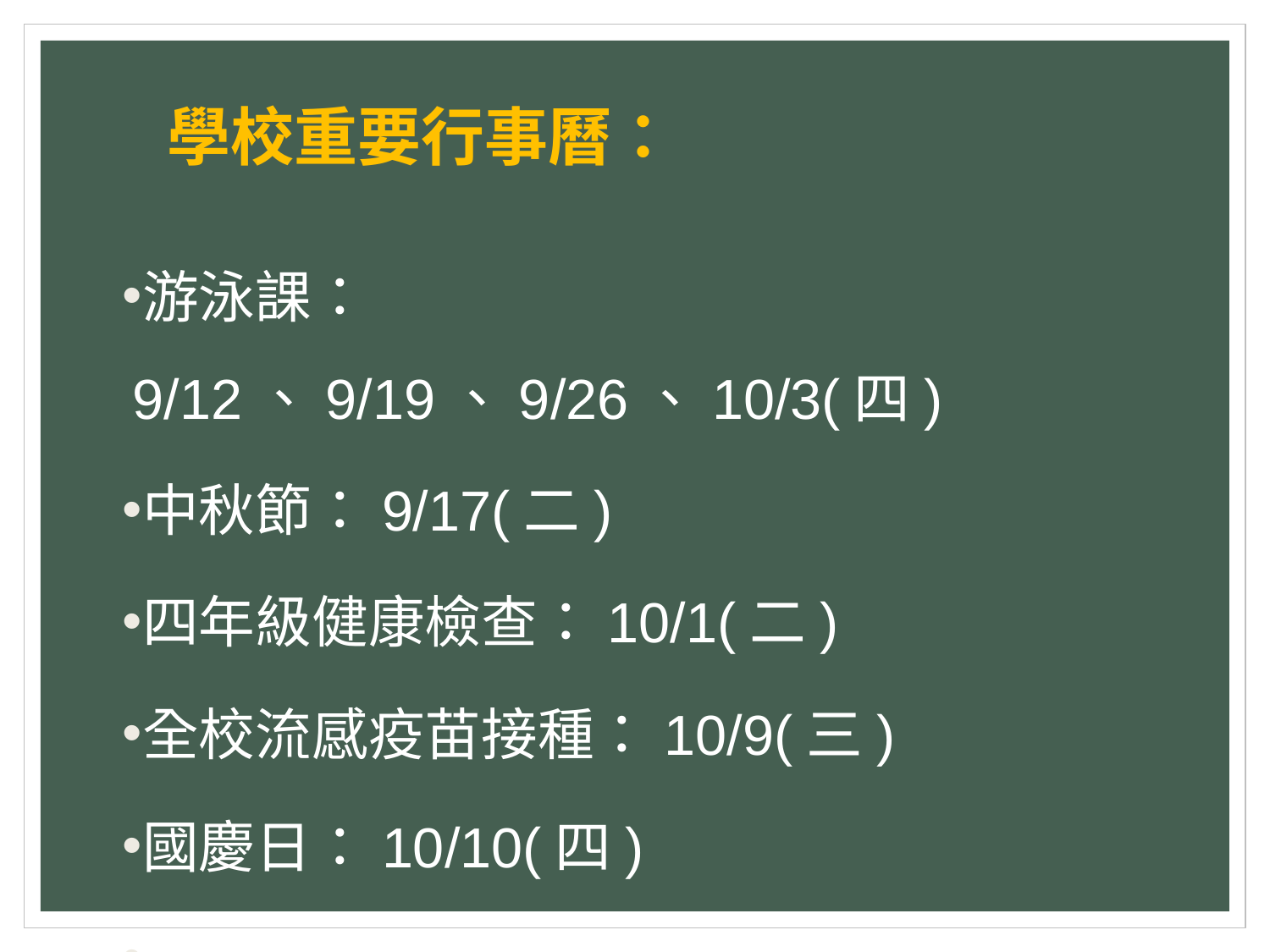

# 學校重要行事曆：
游泳課：9/12、9/19、9/26、10/3(四)
中秋節：9/17(二)
四年級健康檢查：10/1(二)
全校流感疫苗接種：10/9(三)
國慶日：10/10(四)
校慶運動會：10/26(六)，10/28(一)補假